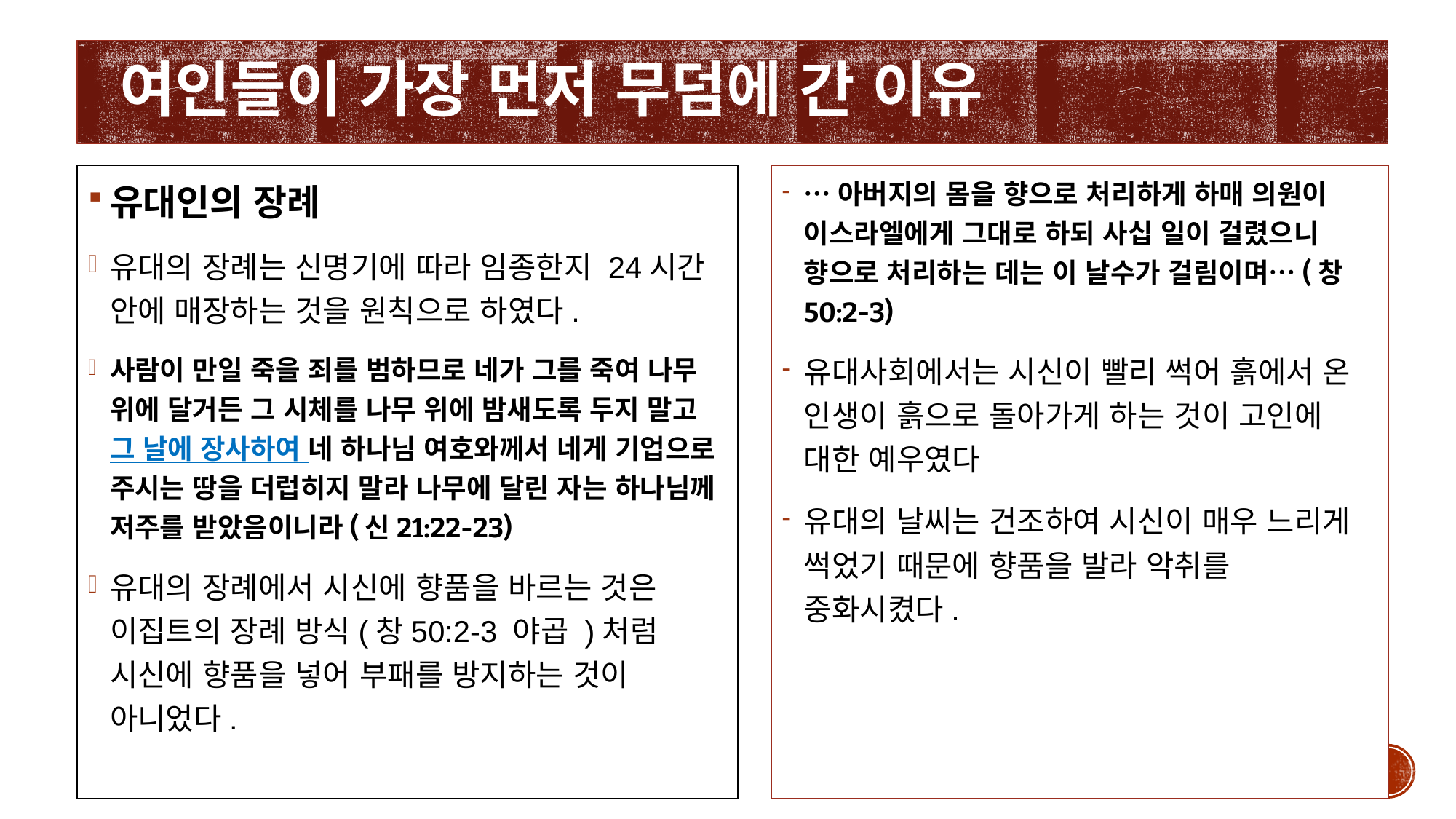

# 여인들이 가장 먼저 무덤에 간 이유
유대인의 장례
유대의 장례는 신명기에 따라 임종한지 24시간 안에 매장하는 것을 원칙으로 하였다.
사람이 만일 죽을 죄를 범하므로 네가 그를 죽여 나무 위에 달거든 그 시체를 나무 위에 밤새도록 두지 말고 그 날에 장사하여 네 하나님 여호와께서 네게 기업으로 주시는 땅을 더럽히지 말라 나무에 달린 자는 하나님께 저주를 받았음이니라(신21:22-23)
유대의 장례에서 시신에 향품을 바르는 것은 이집트의 장례 방식(창50:2-3 야곱 )처럼 시신에 향품을 넣어 부패를 방지하는 것이 아니었다.

…아버지의 몸을 향으로 처리하게 하매 의원이 이스라엘에게 그대로 하되 사십 일이 걸렸으니 향으로 처리하는 데는 이 날수가 걸림이며…(창50:2-3)
유대사회에서는 시신이 빨리 썩어 흙에서 온 인생이 흙으로 돌아가게 하는 것이 고인에 대한 예우였다
유대의 날씨는 건조하여 시신이 매우 느리게 썩었기 때문에 향품을 발라 악취를 중화시켰다.